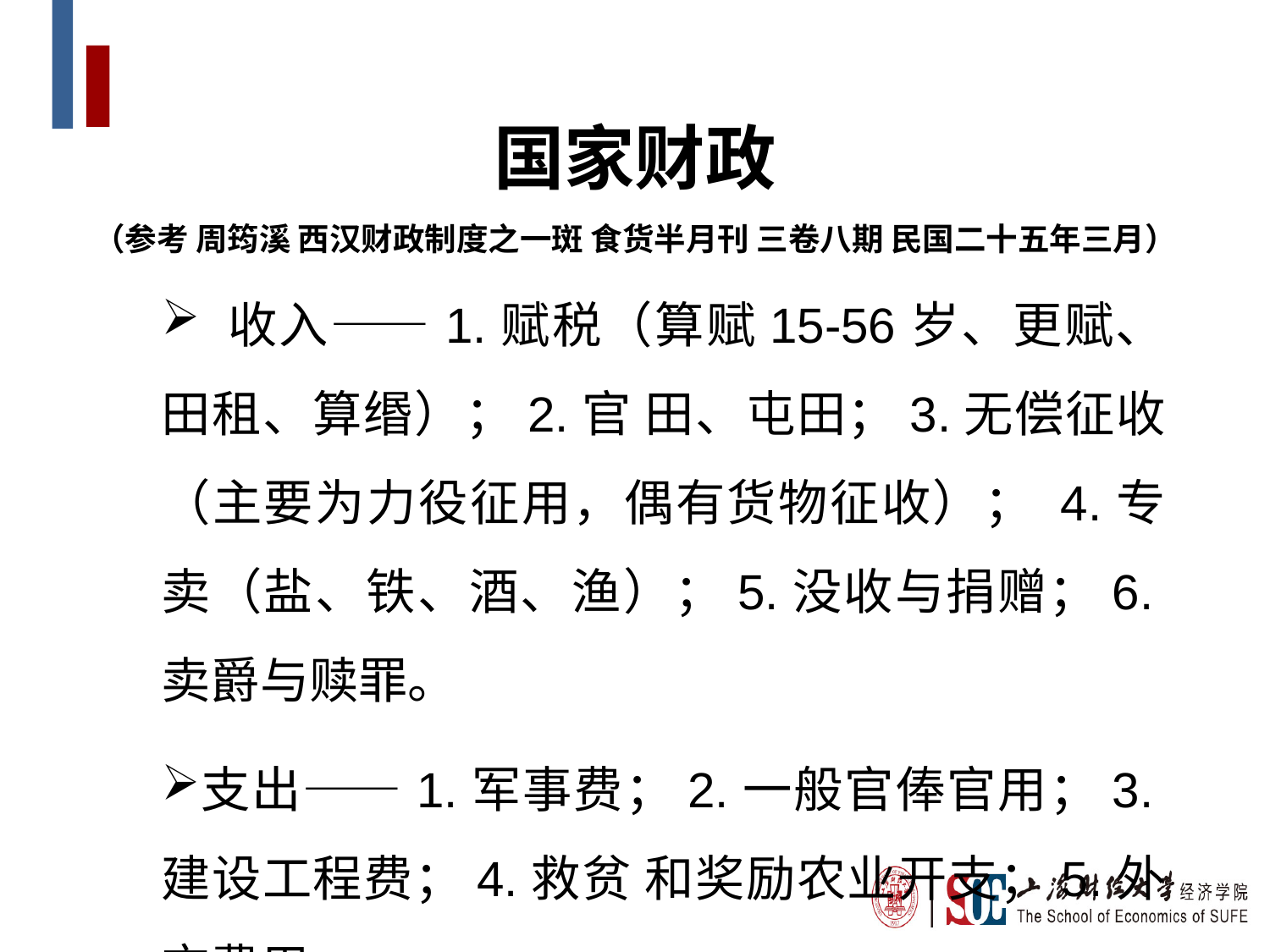

国家财政
（参考 周筠溪 西汉财政制度之一斑 食货半月刊 三卷八期 民国二十五年三月）
 收入——1.赋税（算赋15-56岁、更赋、田租、算缗）；2.官 田、屯田；3.无偿征收（主要为力役征用，偶有货物征收）； 4.专卖（盐、铁、酒、渔）；5.没收与捐赠；6.卖爵与赎罪。
支出——1.军事费；2.一般官俸官用；3.建设工程费；4.救贫 和奖励农业开支；5.外交费用